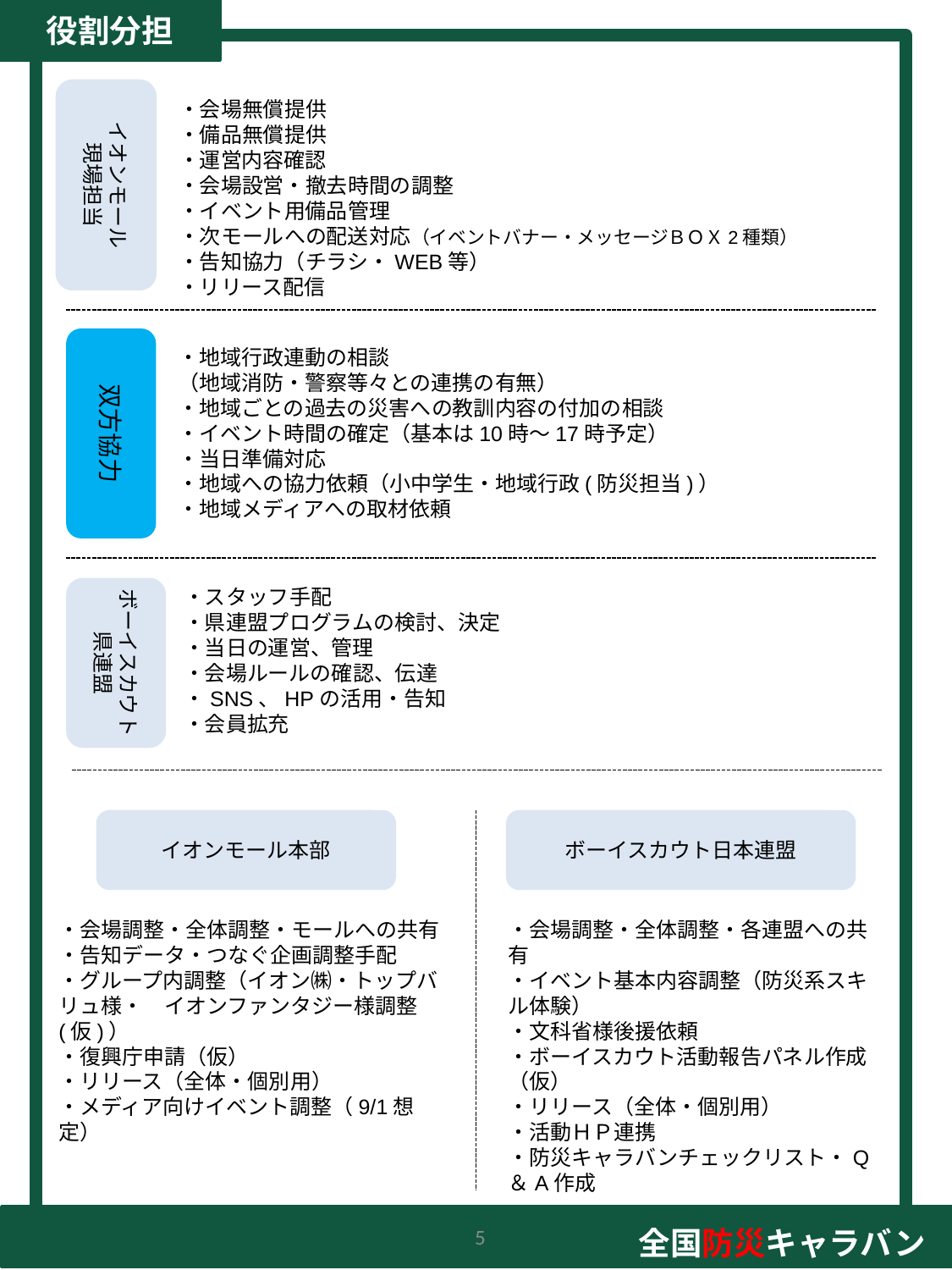

役割分担
イオンモール
現場担当
・会場無償提供
・備品無償提供
・運営内容確認
・会場設営・撤去時間の調整
・イベント用備品管理
・次モールへの配送対応（イベントバナー・メッセージＢＯＸ2種類）
・告知協力（チラシ・WEB等）
・リリース配信
双方協力
・地域行政連動の相談
（地域消防・警察等々との連携の有無）
・地域ごとの過去の災害への教訓内容の付加の相談
・イベント時間の確定（基本は10時～17時予定）
・当日準備対応
・地域への協力依頼（小中学生・地域行政(防災担当)）
・地域メディアへの取材依頼
ボーイスカウト
県連盟
・スタッフ手配
・県連盟プログラムの検討、決定
・当日の運営、管理
・会場ルールの確認、伝達
・SNS、HPの活用・告知
・会員拡充
イオンモール本部
ボーイスカウト日本連盟
・会場調整・全体調整・モールへの共有
・告知データ・つなぐ企画調整手配
・グループ内調整（イオン㈱・トップバリュ様・　イオンファンタジー様調整(仮)）
・復興庁申請（仮）
・リリース（全体・個別用）
・メディア向けイベント調整（9/1想定）
・会場調整・全体調整・各連盟への共有
・イベント基本内容調整（防災系スキル体験）
・文科省様後援依頼
・ボーイスカウト活動報告パネル作成（仮）
・リリース（全体・個別用）
・活動ＨＰ連携
・防災キャラバンチェックリスト・Q＆A作成
5